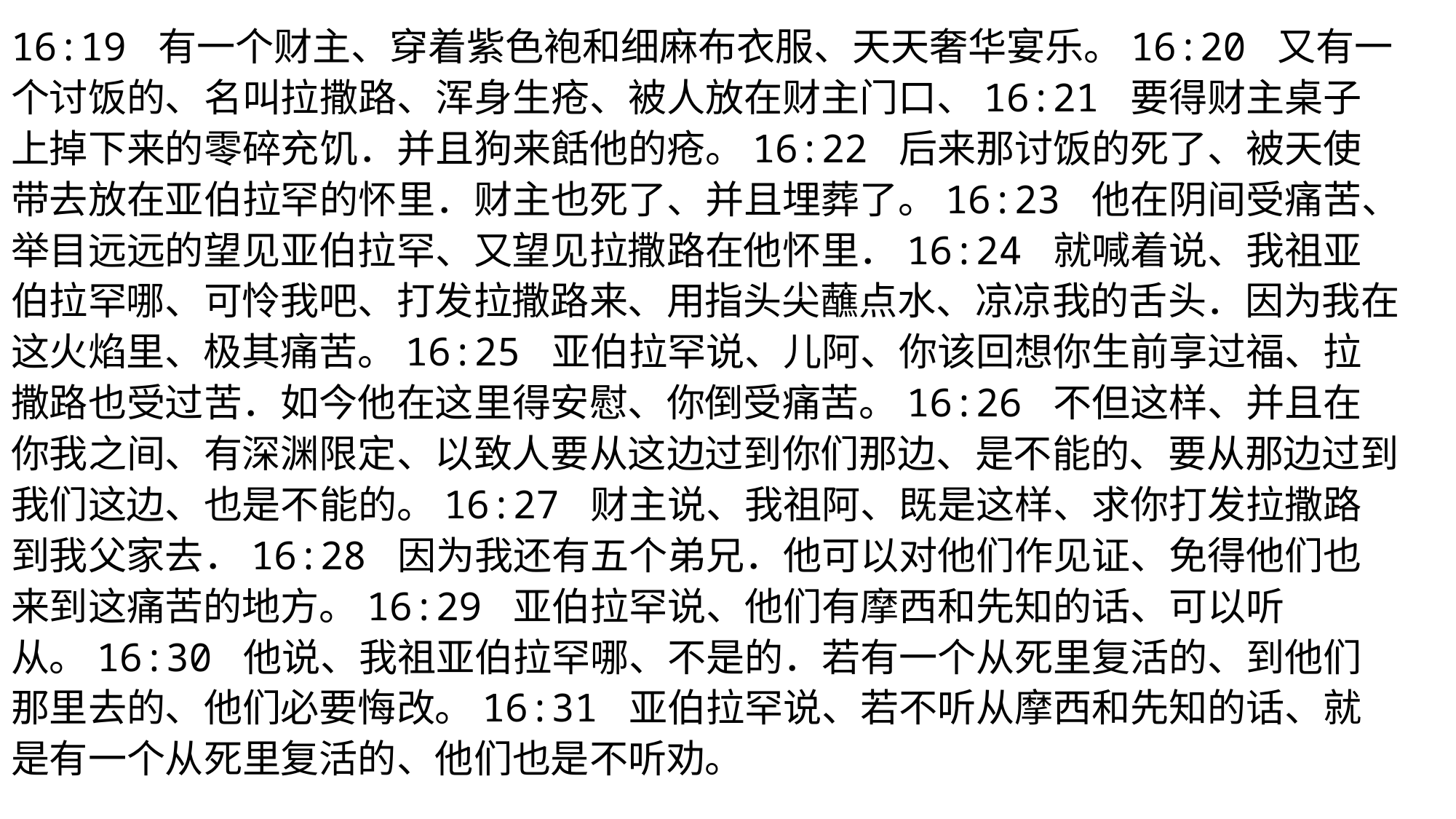

16:19 有一个财主、穿着紫色袍和细麻布衣服、天天奢华宴乐。16:20 又有一个讨饭的、名叫拉撒路、浑身生疮、被人放在财主门口、16:21 要得财主桌子上掉下来的零碎充饥．并且狗来餂他的疮。16:22 后来那讨饭的死了、被天使带去放在亚伯拉罕的怀里．财主也死了、并且埋葬了。16:23 他在阴间受痛苦、举目远远的望见亚伯拉罕、又望见拉撒路在他怀里．16:24 就喊着说、我祖亚伯拉罕哪、可怜我吧、打发拉撒路来、用指头尖蘸点水、凉凉我的舌头．因为我在这火焰里、极其痛苦。16:25 亚伯拉罕说、儿阿、你该回想你生前享过福、拉撒路也受过苦．如今他在这里得安慰、你倒受痛苦。16:26 不但这样、并且在你我之间、有深渊限定、以致人要从这边过到你们那边、是不能的、要从那边过到我们这边、也是不能的。16:27 财主说、我祖阿、既是这样、求你打发拉撒路到我父家去．16:28 因为我还有五个弟兄．他可以对他们作见证、免得他们也来到这痛苦的地方。16:29 亚伯拉罕说、他们有摩西和先知的话、可以听从。16:30 他说、我祖亚伯拉罕哪、不是的．若有一个从死里复活的、到他们那里去的、他们必要悔改。16:31 亚伯拉罕说、若不听从摩西和先知的话、就是有一个从死里复活的、他们也是不听劝。
#